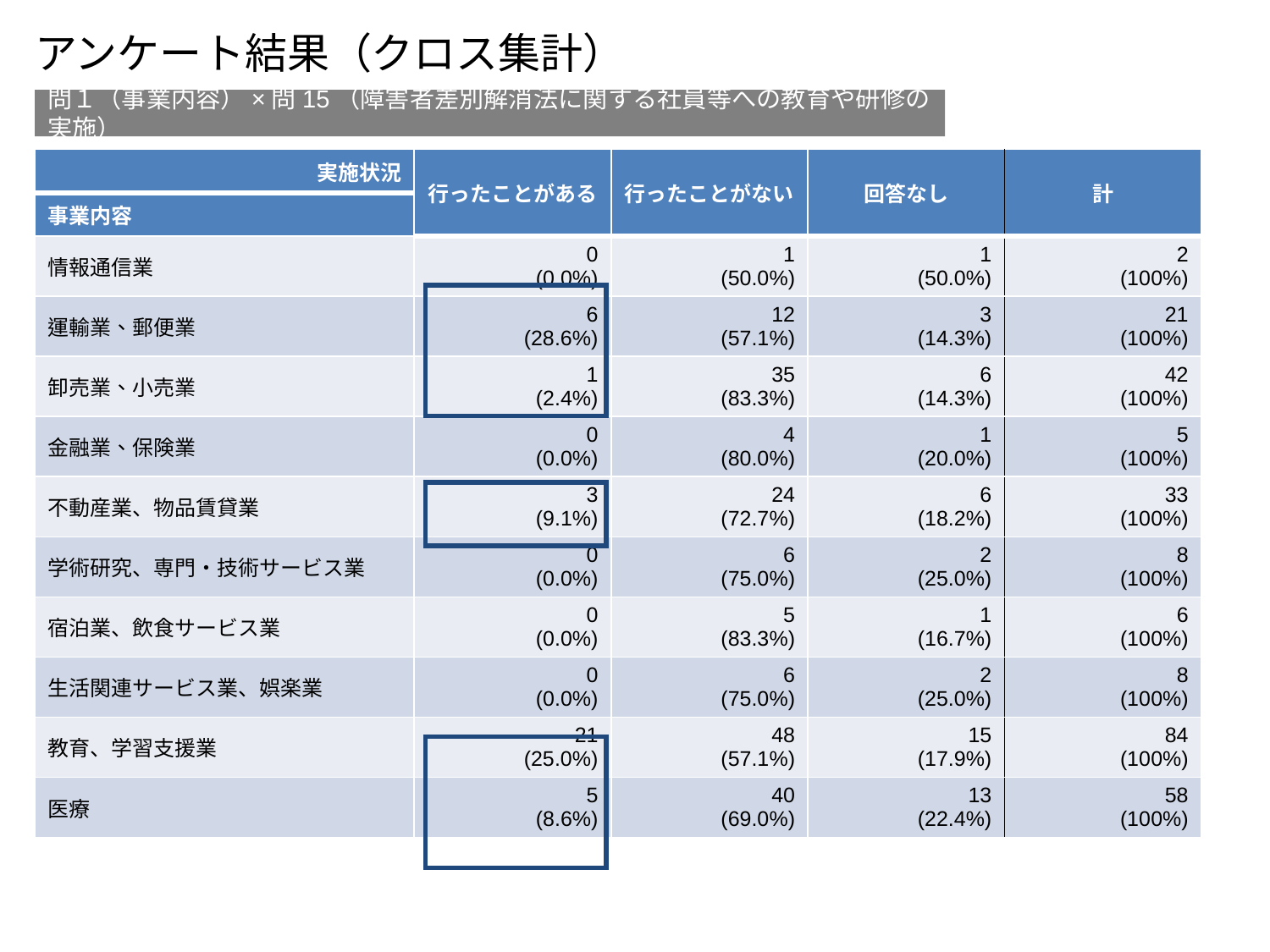

アンケート結果（クロス集計）

問１（事業内容）×問15（障害者差別解消法に関する社員等への教育や研修の実施）
| 実施状況 | 行ったことがある | 行ったことがない | 回答なし | 計 |
| --- | --- | --- | --- | --- |
| 事業内容 |  |  |  |  |
| 情報通信業 | 0 (0.0%) | 1 (50.0%) | 1 (50.0%) | 2 (100%) |
| 運輸業、郵便業 | 6 (28.6%) | 12 (57.1%) | 3 (14.3%) | 21 (100%) |
| 卸売業、小売業 | 1 (2.4%) | 35 (83.3%) | 6 (14.3%) | 42 (100%) |
| 金融業、保険業 | 0 (0.0%) | 4 (80.0%) | 1 (20.0%) | 5 (100%) |
| 不動産業、物品賃貸業 | 3 (9.1%) | 24 (72.7%) | 6 (18.2%) | 33 (100%) |
| 学術研究、専門・技術サービス業 | 0 (0.0%) | 6 (75.0%) | 2 (25.0%) | 8 (100%) |
| 宿泊業、飲食サービス業 | 0 (0.0%) | 5 (83.3%) | 1 (16.7%) | 6 (100%) |
| 生活関連サービス業、娯楽業 | 0 (0.0%) | 6 (75.0%) | 2 (25.0%) | 8 (100%) |
| 教育、学習支援業 | 21 (25.0%) | 48 (57.1%) | 15 (17.9%) | 84 (100%) |
| 医療 | 5 (8.6%) | 40 (69.0%) | 13 (22.4%) | 58 (100%) |
|  |
| --- |
|  |
| --- |
|  |
| --- |